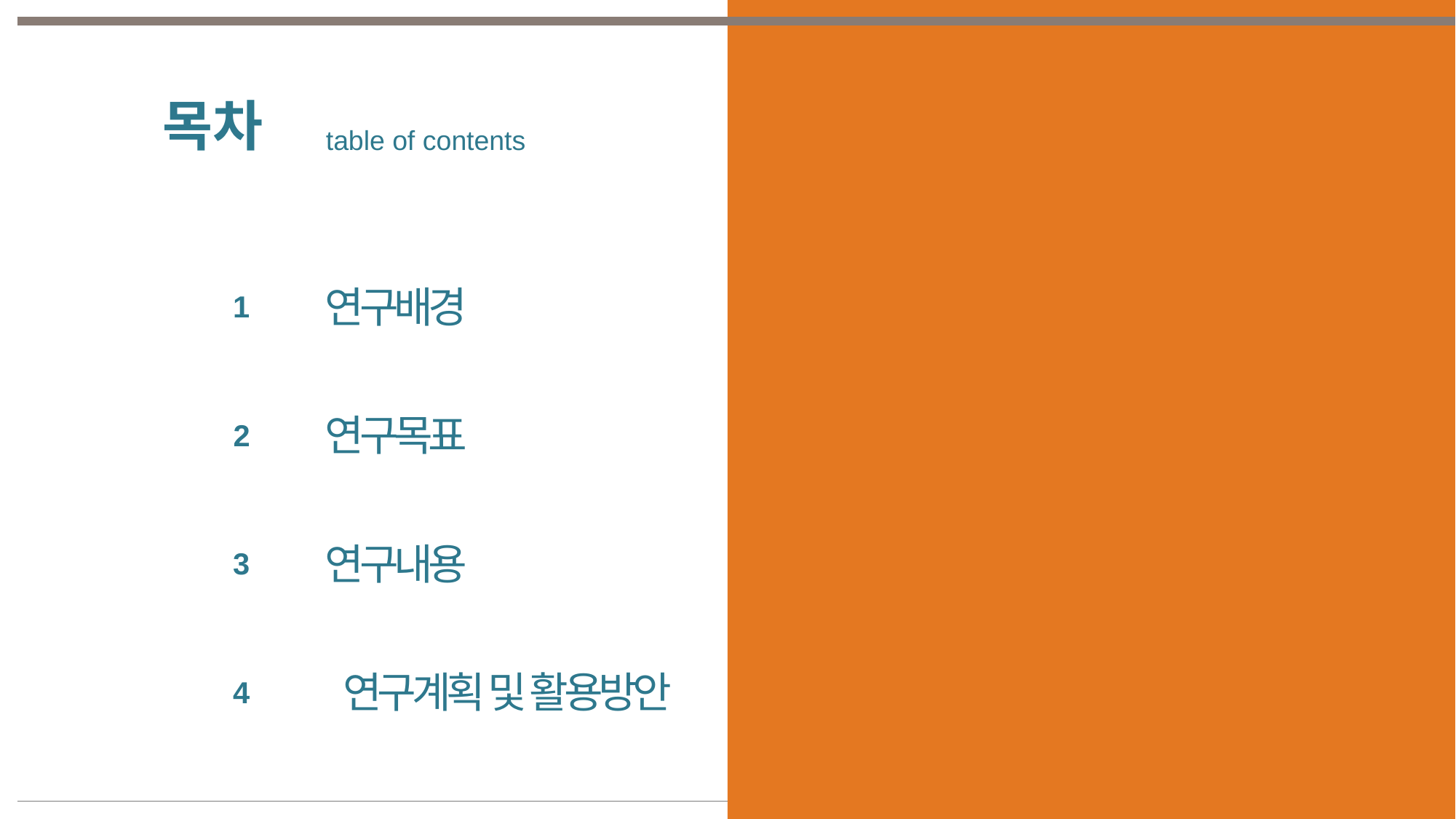

목차
table of contents
연구배경
1
연구목표
2
연구내용
3
연구계획 및 활용방안
4